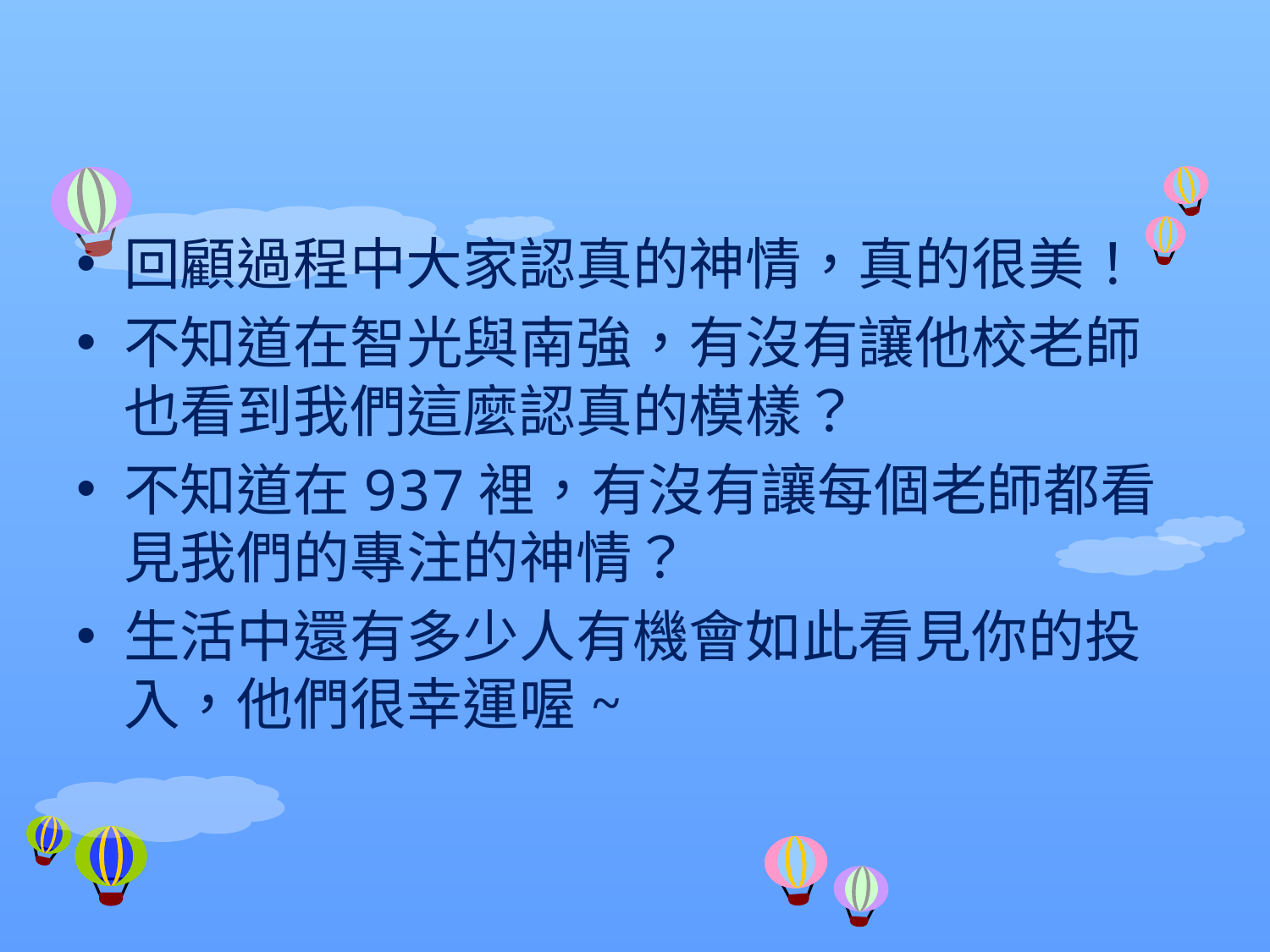

#
回顧過程中大家認真的神情，真的很美！
不知道在智光與南強，有沒有讓他校老師也看到我們這麼認真的模樣？
不知道在937裡，有沒有讓每個老師都看見我們的專注的神情？
生活中還有多少人有機會如此看見你的投入，他們很幸運喔~